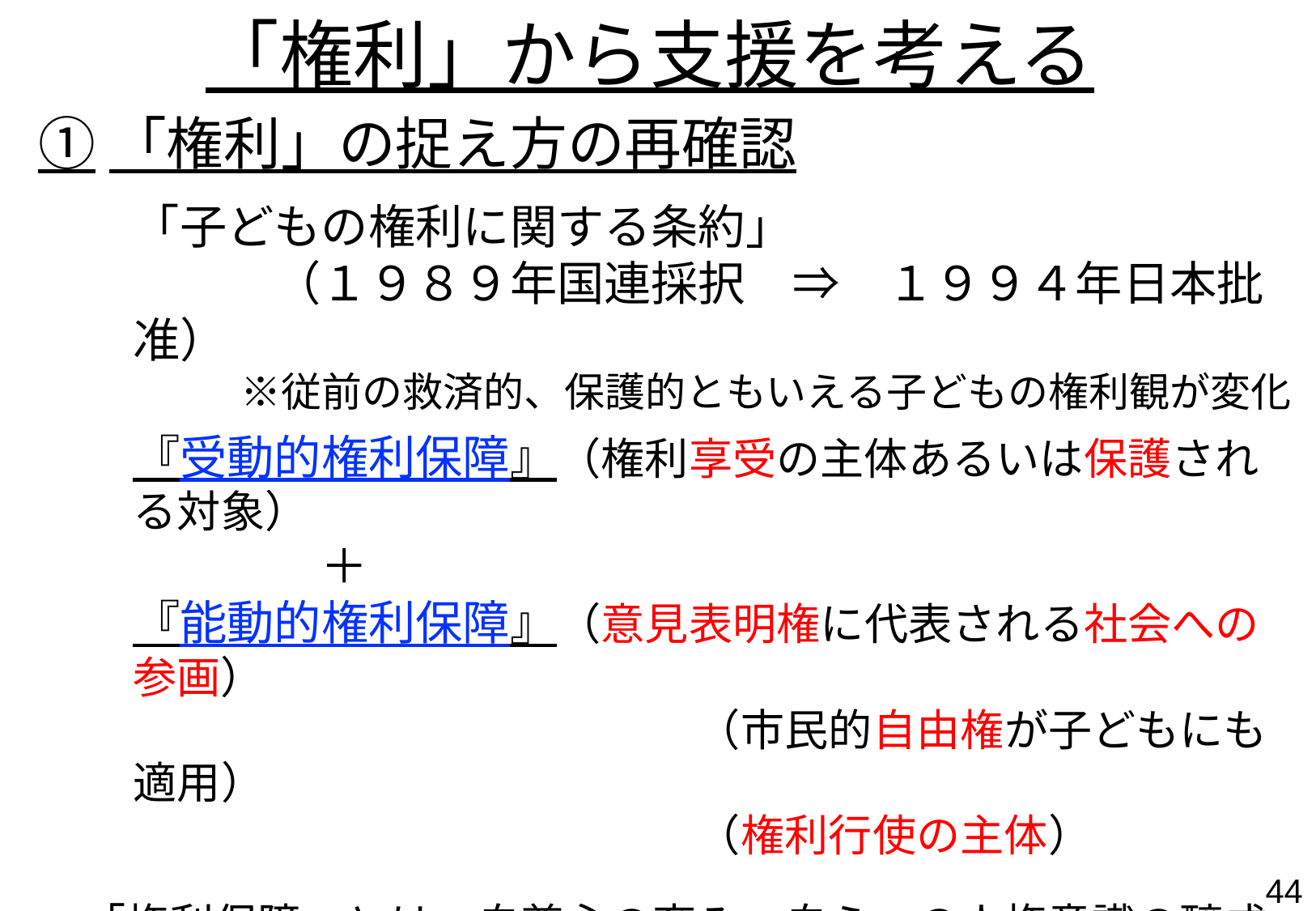

「権利」から支援を考える
①「権利」の捉え方の再確認
　　「子どもの権利に関する条約」
　　　　　（１９８９年国連採択　⇒　１９９４年日本批准）
　　　　　※従前の救済的、保護的ともいえる子どもの権利観が変化

　　『受動的権利保障』（権利享受の主体あるいは保護される対象）
　　　　　　＋
　　『能動的権利保障』（意見表明権に代表される社会への参画）
　　　　　　　　　　　　　　　（市民的自由権が子どもにも適用）
　　　　　　　　　　　　　　　（権利行使の主体）

　「権利保障」とは、自尊心の育み、自らへの人権意識の醸成
　　　・「自分を大切にしたい」と思う心（＝自尊心）の上に成り立つ
　　　・自尊心が他尊心を育む：絶対的自尊心（無条件の愛に基づく）
　　　・自尊心＝①自己受容感、②自己達成感、③自己有用感
44